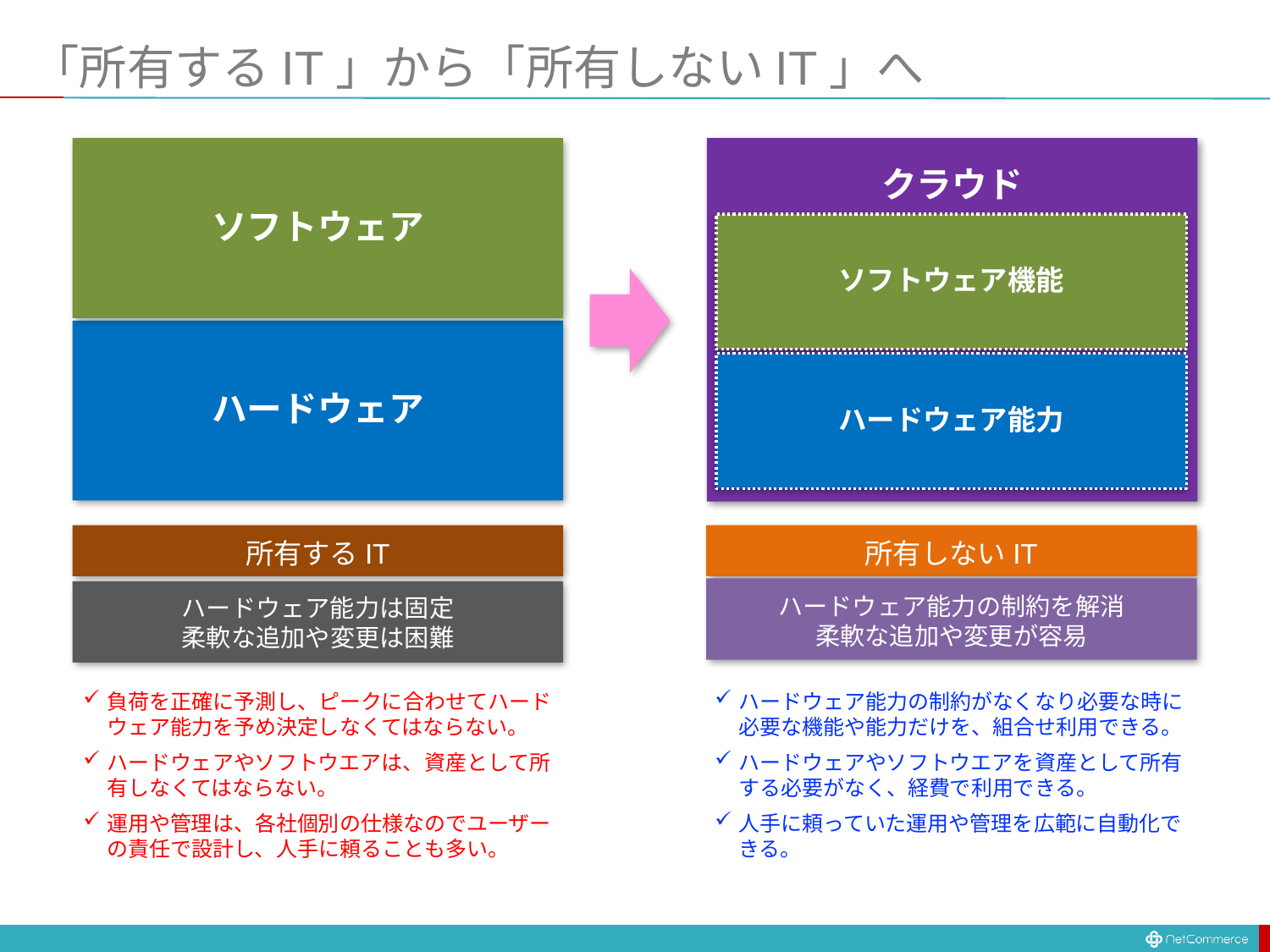

# 「所有するIT」から「所有しないIT」へ
ソフトウェア
クラウド

ソフトウェア機能

ハードウェア
ハードウェア能力

所有するIT
所有しないIT

ハードウェア能力の制約を解消
柔軟な追加や変更が容易
ハードウェア能力は固定
柔軟な追加や変更は困難
負荷を正確に予測し、ピークに合わせてハードウェア能力を予め決定しなくてはならない。
ハードウェアやソフトウエアは、資産として所有しなくてはならない。
運用や管理は、各社個別の仕様なのでユーザーの責任で設計し、人手に頼ることも多い。
ハードウェア能力の制約がなくなり必要な時に必要な機能や能力だけを、組合せ利用できる。
ハードウェアやソフトウエアを資産として所有する必要がなく、経費で利用できる。
人手に頼っていた運用や管理を広範に自動化できる。